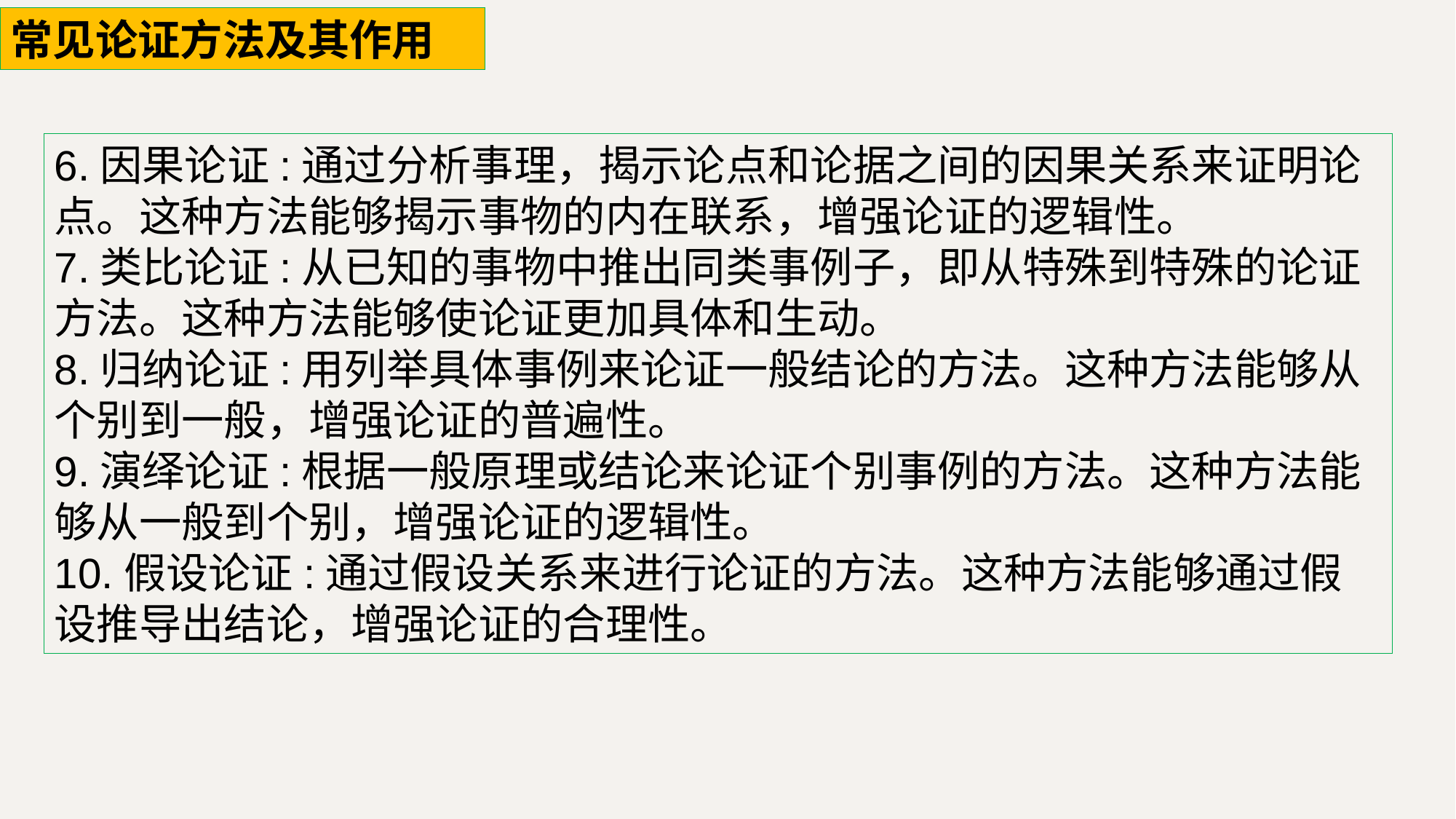

常见论证方法及其作用
6.因果论证:通过分析事理，揭示论点和论据之间的因果关系来证明论点。这种方法能够揭示事物的内在联系，增强论证的逻辑性。
7.类比论证:从已知的事物中推出同类事例子，即从特殊到特殊的论证方法。这种方法能够使论证更加具体和生动。
8.归纳论证:用列举具体事例来论证一般结论的方法。这种方法能够从个别到一般，增强论证的普遍性。
9.演绎论证:根据一般原理或结论来论证个别事例的方法。这种方法能够从一般到个别，增强论证的逻辑性。
10.假设论证:通过假设关系来进行论证的方法。这种方法能够通过假设推导出结论，增强论证的合理性。